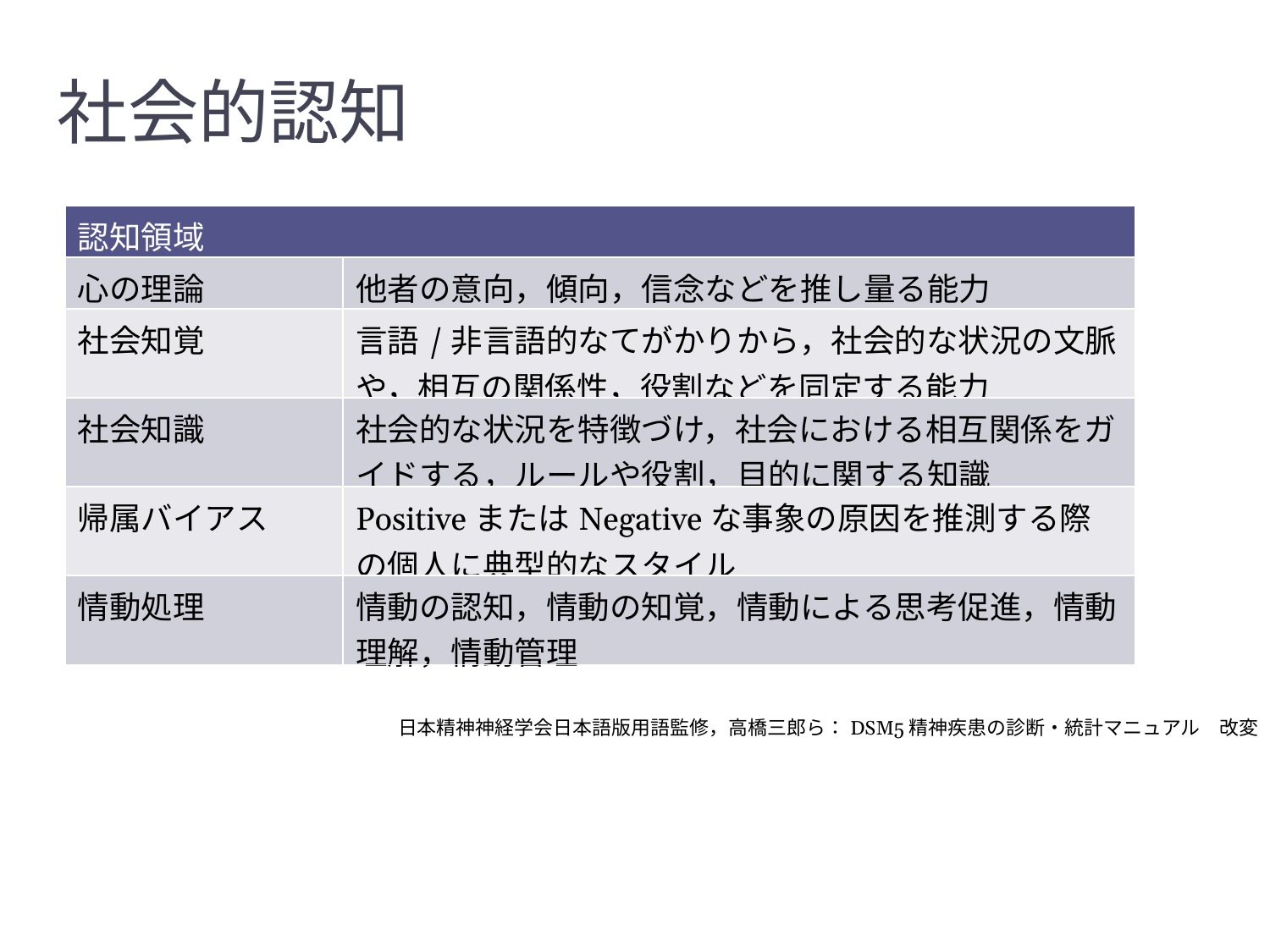

# 社会的認知
| 認知領域 |  |
| --- | --- |
| 心の理論 | 他者の意向，傾向，信念などを推し量る能力 |
| 社会知覚 | 言語/非言語的なてがかりから，社会的な状況の文脈や，相互の関係性，役割などを同定する能力 |
| 社会知識 | 社会的な状況を特徴づけ，社会における相互関係をガイドする，ルールや役割，目的に関する知識 |
| 帰属バイアス | PositiveまたはNegativeな事象の原因を推測する際の個人に典型的なスタイル |
| 情動処理 | 情動の認知，情動の知覚，情動による思考促進，情動理解，情動管理 |
日本精神神経学会日本語版用語監修，高橋三郎ら：DSM5精神疾患の診断・統計マニュアル　改変